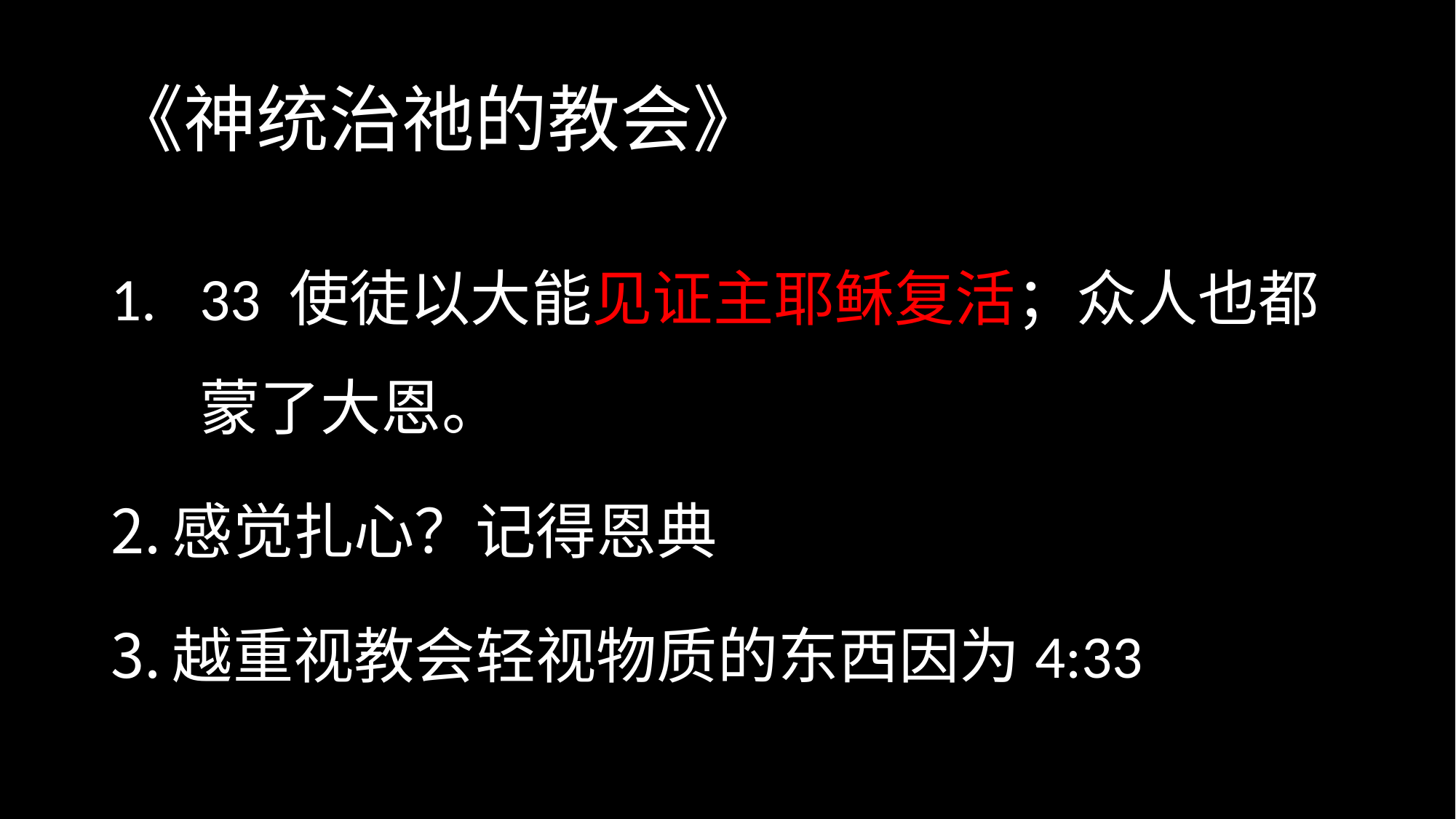

# 《神统治祂的教会》
33 使徒以大能见证主耶稣复活；众人也都蒙了大恩。
感觉扎心？记得恩典
越重视教会轻视物质的东西因为4:33